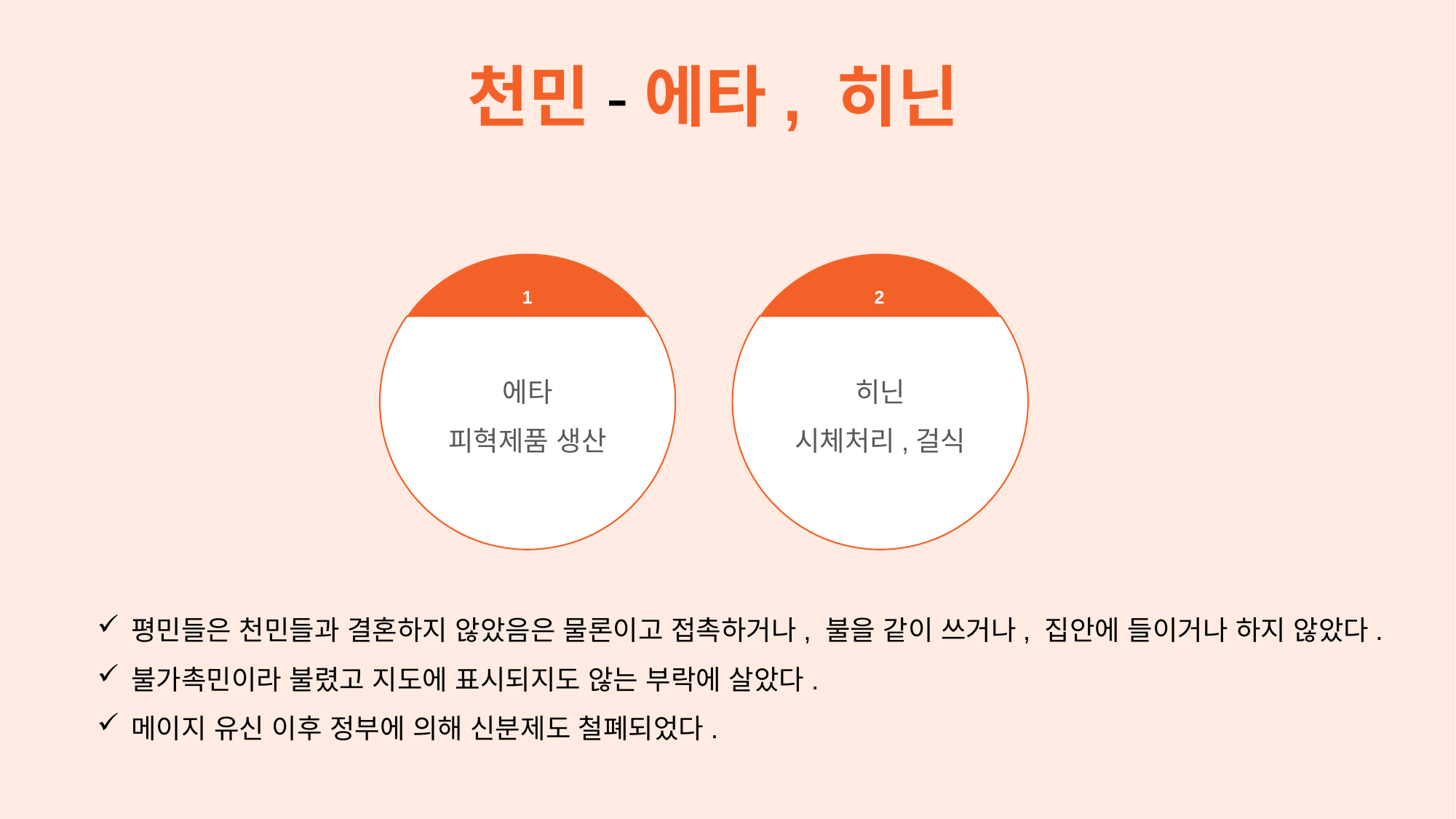

천민-에타, 히닌

1
2

에타
피혁제품 생산
히닌
시체처리,걸식
평민들은 천민들과 결혼하지 않았음은 물론이고 접촉하거나, 불을 같이 쓰거나, 집안에 들이거나 하지 않았다.
불가촉민이라 불렸고 지도에 표시되지도 않는 부락에 살았다.
메이지 유신 이후 정부에 의해 신분제도 철폐되었다.